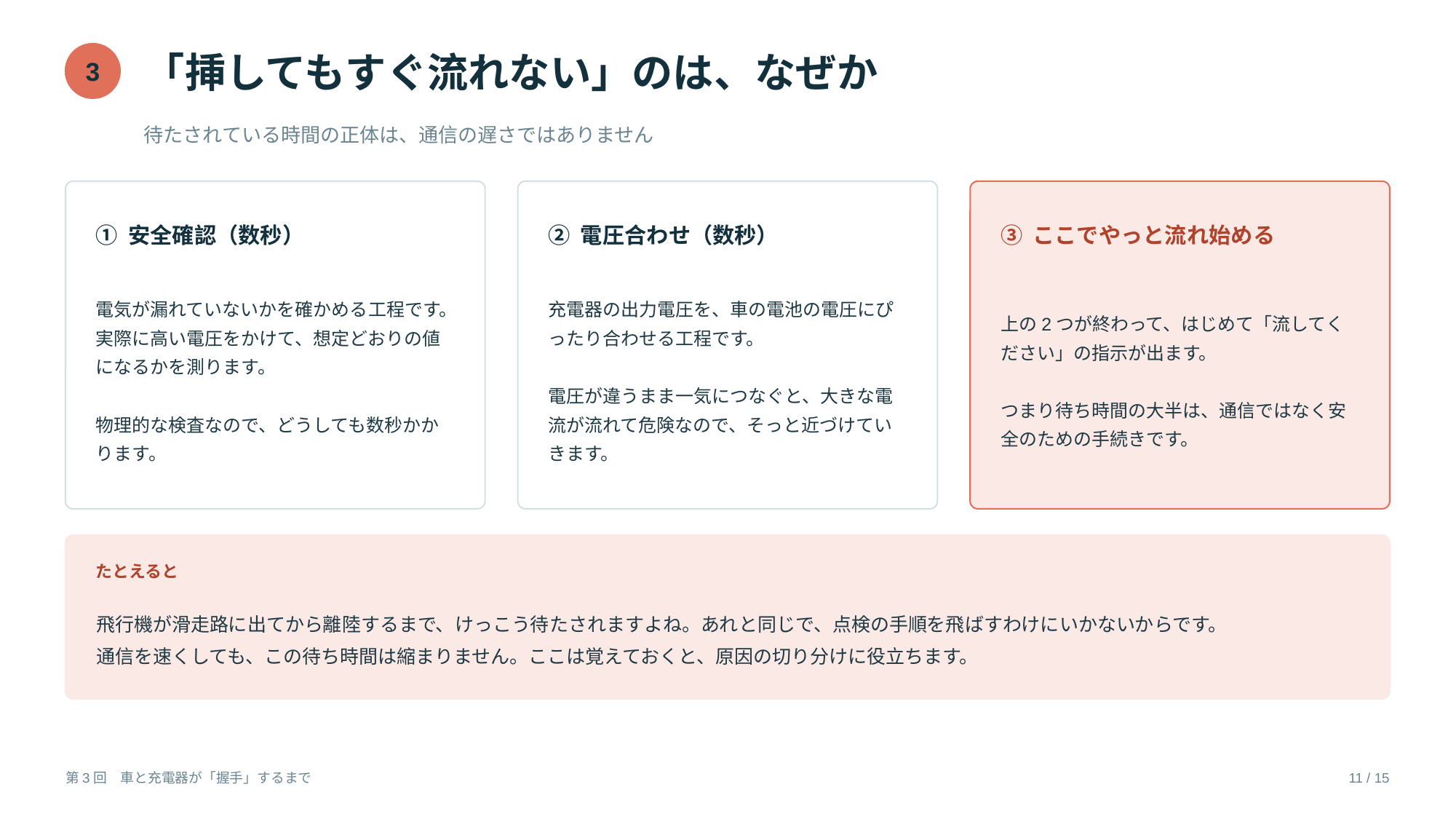

「挿してもすぐ流れない」のは、なぜか

3
待たされている時間の正体は、通信の遅さではありません

① 安全確認（数秒）
② 電圧合わせ（数秒）
③ ここでやっと流れ始める
電気が漏れていないかを確かめる工程です。実際に高い電圧をかけて、想定どおりの値になるかを測ります。

物理的な検査なので、どうしても数秒かかります。
充電器の出力電圧を、車の電池の電圧にぴったり合わせる工程です。

電圧が違うまま一気につなぐと、大きな電流が流れて危険なので、そっと近づけていきます。
上の2つが終わって、はじめて「流してください」の指示が出ます。

つまり待ち時間の大半は、通信ではなく安全のための手続きです。

たとえると
飛行機が滑走路に出てから離陸するまで、けっこう待たされますよね。あれと同じで、点検の手順を飛ばすわけにいかないからです。
通信を速くしても、この待ち時間は縮まりません。ここは覚えておくと、原因の切り分けに役立ちます。
第3回　車と充電器が「握手」するまで
11 / 15